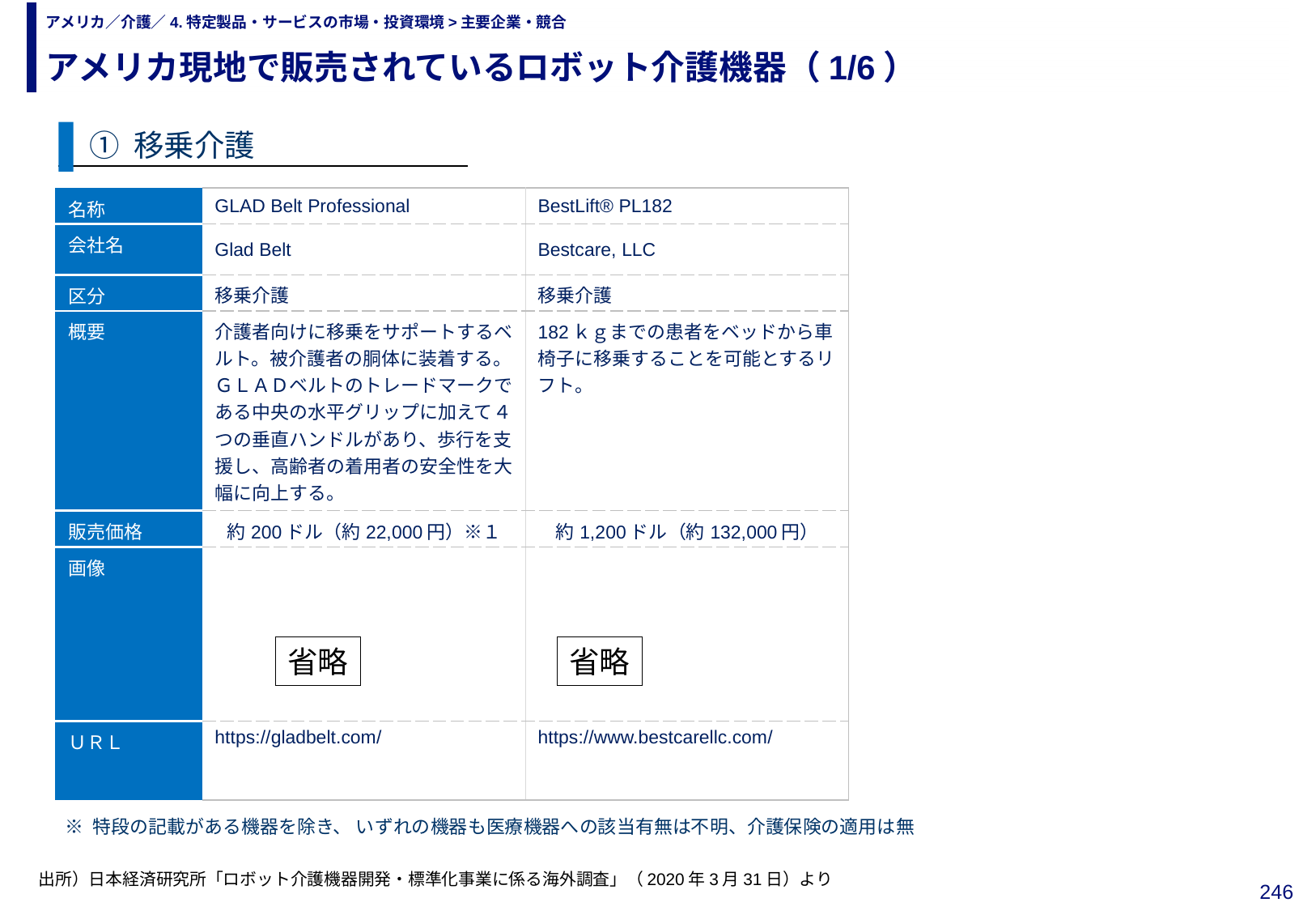

アメリカ現地で販売されているロボット介護機器（1/6）
# アメリカ／介護／4.特定製品・サービスの市場・投資環境>主要企業・競合
① 移乗介護

| 名称 | GLAD Belt Professional | BestLift® PL182 |
| --- | --- | --- |
| 会社名 | Glad Belt | Bestcare, LLC |
| 区分 | 移乗介護 | 移乗介護 |
| 概要 | 介護者向けに移乗をサポートするベルト。被介護者の胴体に装着する。ＧＬＡＤベルトのトレードマークである中央の水平グリップに加えて４つの垂直ハンドルがあり、歩行を支援し、高齢者の着用者の安全性を大幅に向上する。 | 182ｋｇまでの患者をベッドから車椅子に移乗することを可能とするリフト。 |
| 販売価格 | 約200ドル（約22,000円）※１ | 約1,200ドル（約132,000円） |
| 画像 |  |  |
| ＵＲＬ | https://gladbelt.com/ | https://www.bestcarellc.com/ |
省略
省略
※ 特段の記載がある機器を除き、 いずれの機器も医療機器への該当有無は不明、介護保険の適用は無
出所）日本経済研究所「ロボット介護機器開発・標準化事業に係る海外調査」（2020年3月31日）より